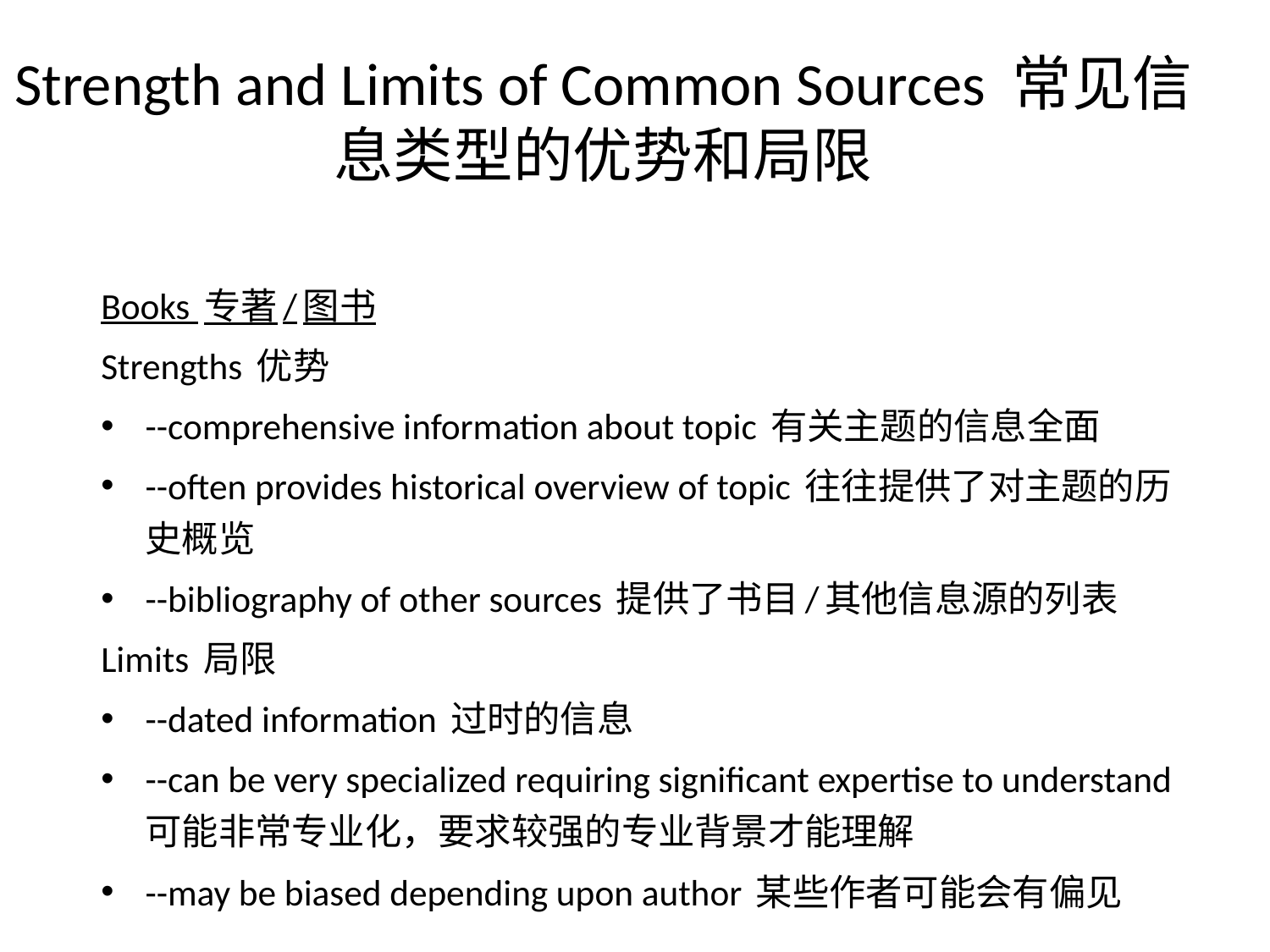

# Strength and Limits of Common Sources 常见信息类型的优势和局限
Books 专著/图书
Strengths 优势
--comprehensive information about topic 有关主题的信息全面
--often provides historical overview of topic 往往提供了对主题的历史概览
--bibliography of other sources 提供了书目/其他信息源的列表
Limits 局限
--dated information 过时的信息
--can be very specialized requiring significant expertise to understand 可能非常专业化，要求较强的专业背景才能理解
--may be biased depending upon author 某些作者可能会有偏见